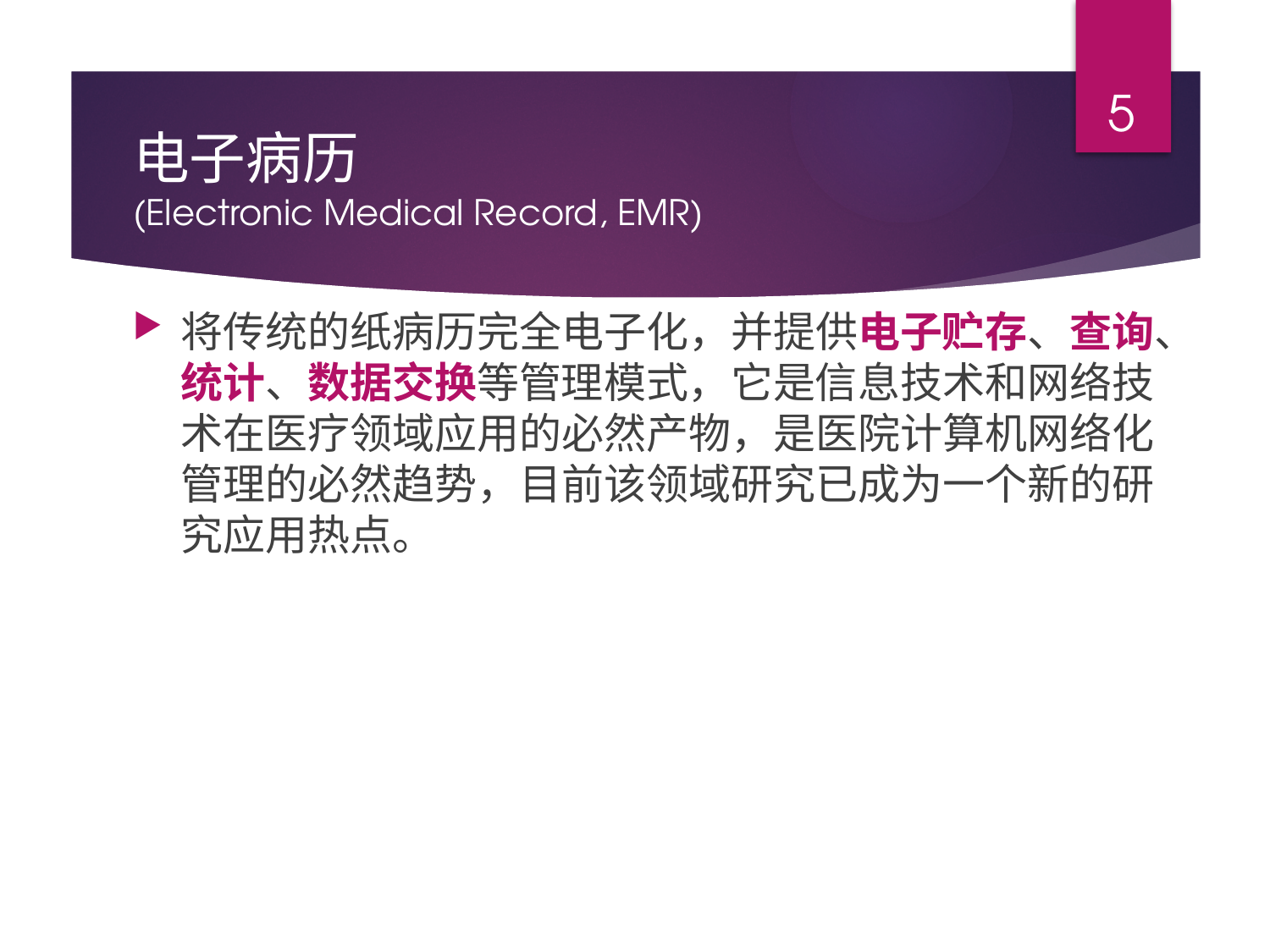

5
# 电子病历 (Electronic Medical Record, EMR)
将传统的纸病历完全电子化，并提供电子贮存、查询、统计、数据交换等管理模式，它是信息技术和网络技术在医疗领域应用的必然产物，是医院计算机网络化管理的必然趋势，目前该领域研究已成为一个新的研究应用热点。